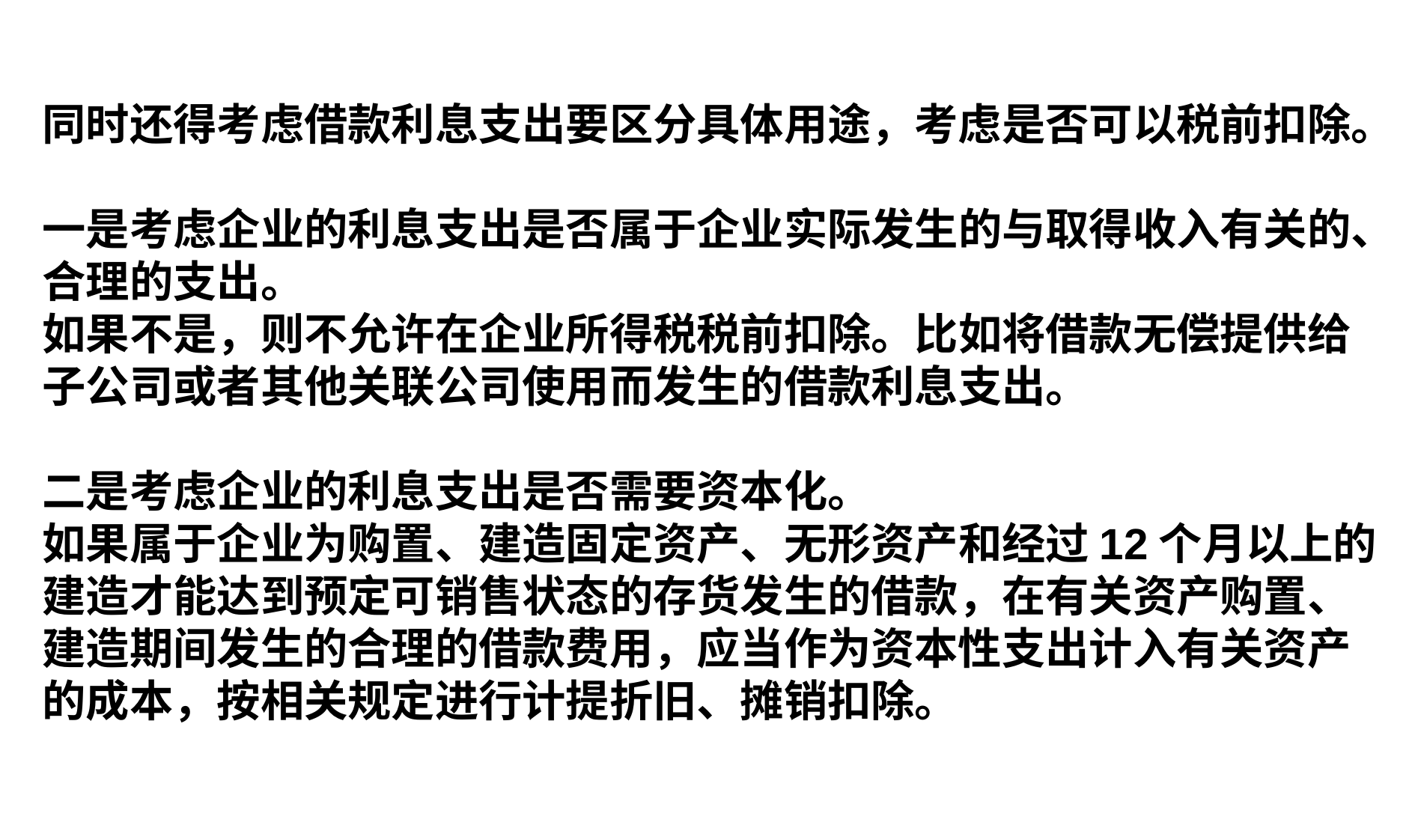

同时还得考虑借款利息支出要区分具体用途，考虑是否可以税前扣除。

一是考虑企业的利息支出是否属于企业实际发生的与取得收入有关的、合理的支出。
如果不是，则不允许在企业所得税税前扣除。比如将借款无偿提供给子公司或者其他关联公司使用而发生的借款利息支出。

二是考虑企业的利息支出是否需要资本化。
如果属于企业为购置、建造固定资产、无形资产和经过12个月以上的建造才能达到预定可销售状态的存货发生的借款，在有关资产购置、建造期间发生的合理的借款费用，应当作为资本性支出计入有关资产的成本，按相关规定进行计提折旧、摊销扣除。